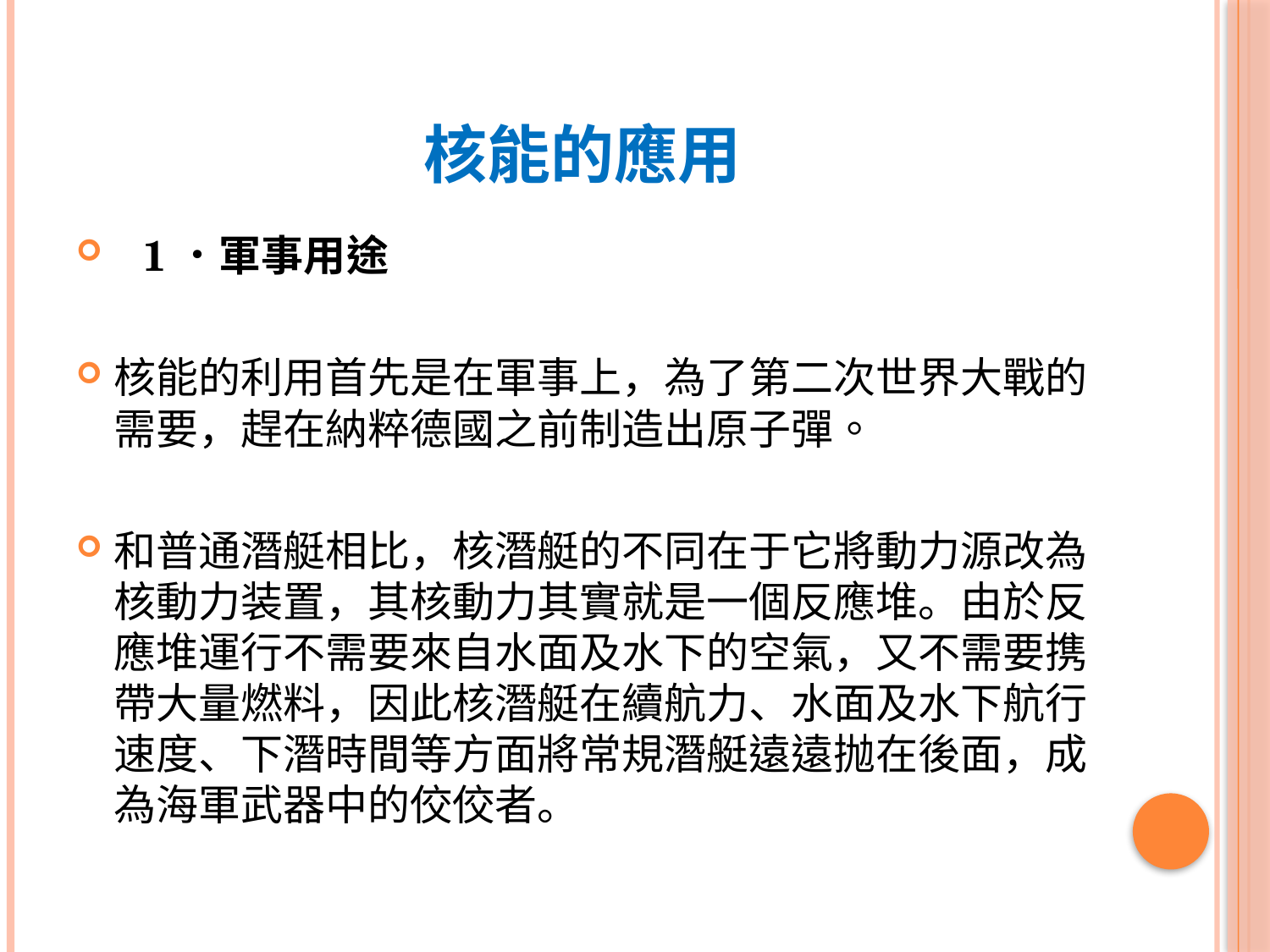

# 核能的應用
  1．軍事用途

核能的利用首先是在軍事上，為了第二次世界大戰的需要，趕在納粹德國之前制造出原子彈。

和普通潛艇相比，核潛艇的不同在于它將動力源改為核動力装置，其核動力其實就是一個反應堆。由於反應堆運行不需要來自水面及水下的空氣，又不需要携帶大量燃料，因此核潛艇在續航力、水面及水下航行速度、下潛時間等方面將常規潛艇遠遠抛在後面，成為海軍武器中的佼佼者。